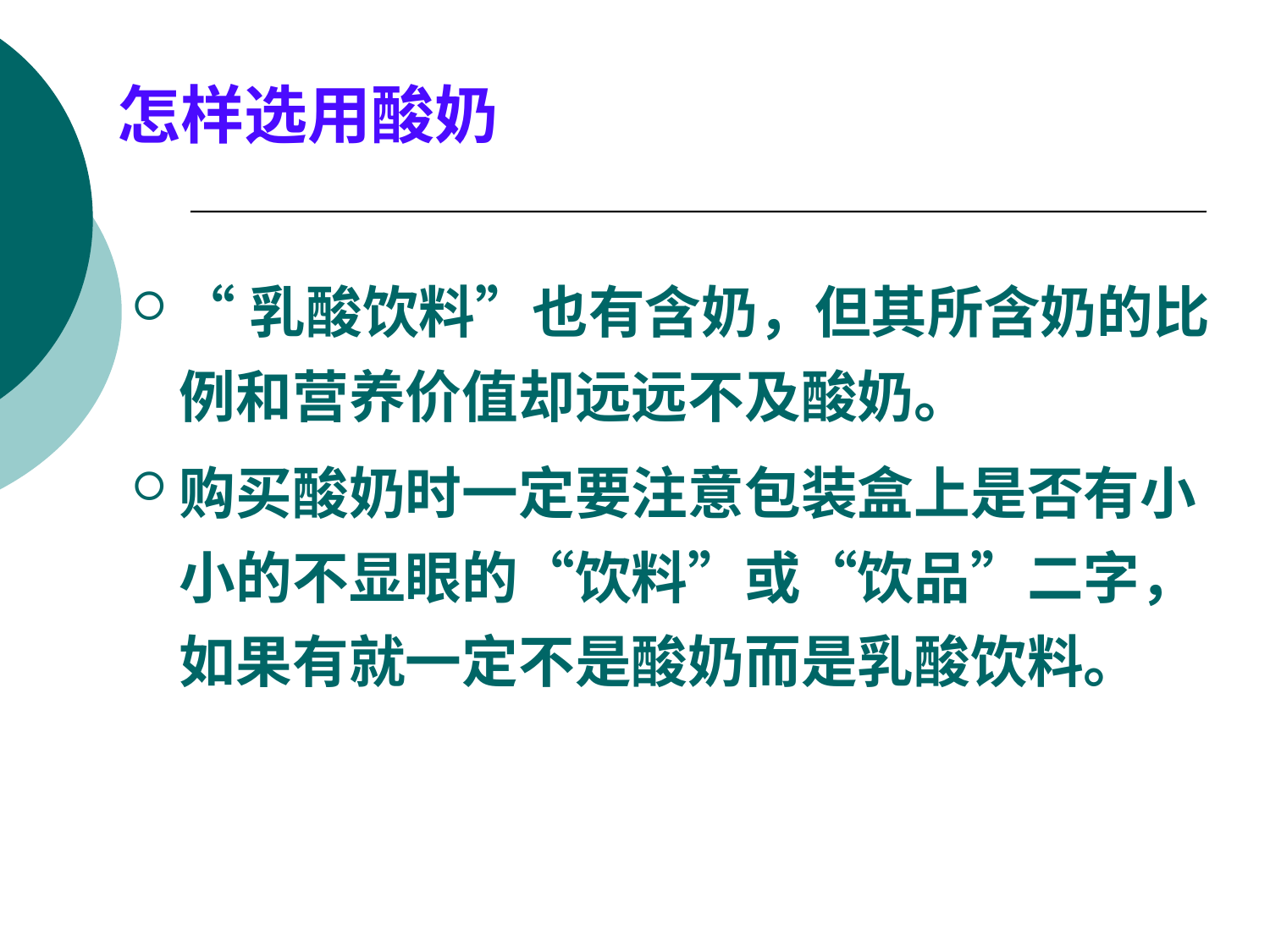

# 怎样选用酸奶
“乳酸饮料”也有含奶，但其所含奶的比例和营养价值却远远不及酸奶。
购买酸奶时一定要注意包装盒上是否有小小的不显眼的“饮料”或“饮品”二字，如果有就一定不是酸奶而是乳酸饮料。